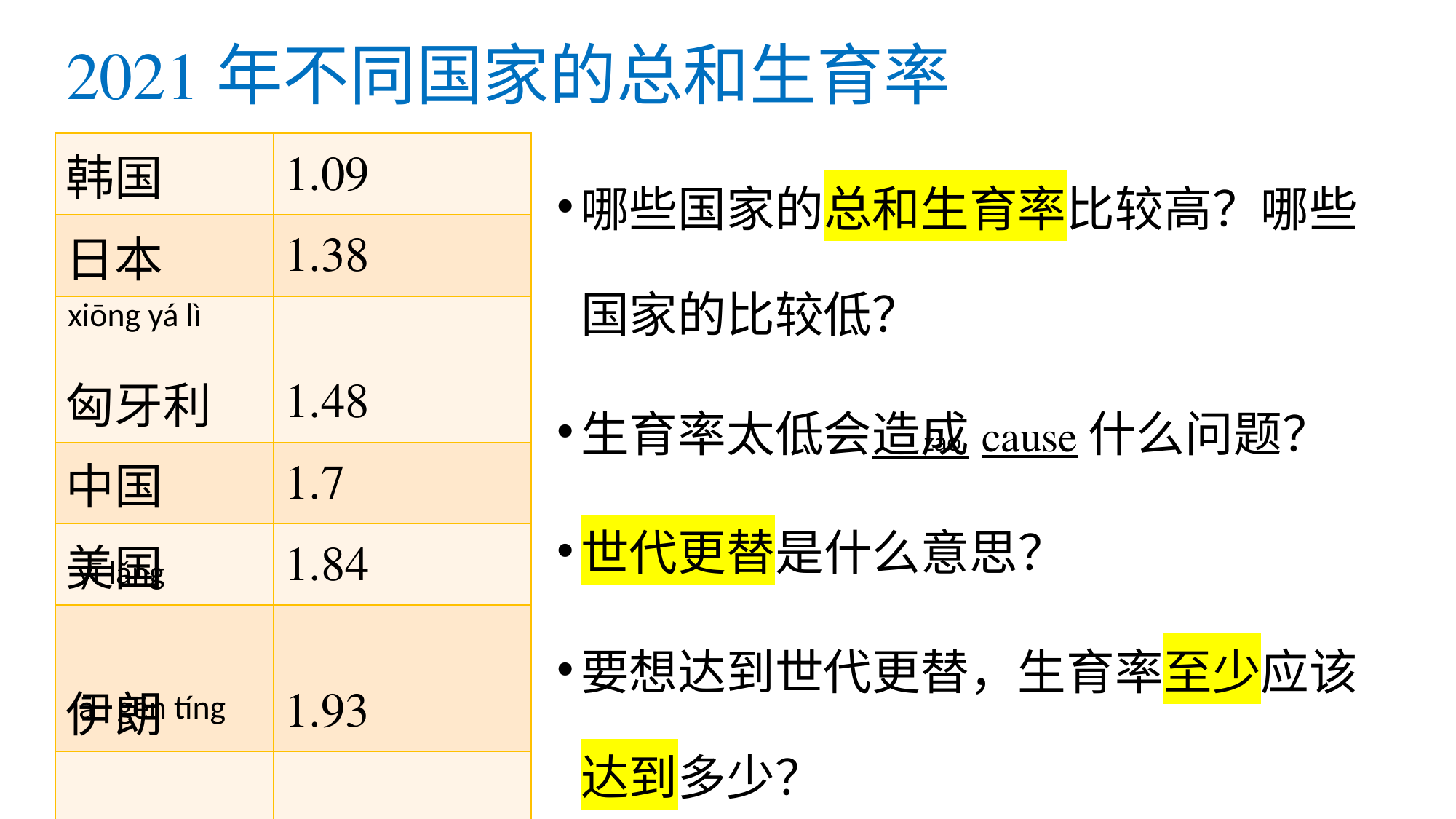

# 2021年不同国家的总和生育率
哪些国家的总和生育率比较高？哪些国家的比较低？
生育率太低会造成cause什么问题？
世代更替是什么意思？
要想达到世代更替，生育率至少应该达到多少？
| 韩国 | 1.09 |
| --- | --- |
| 日本 | 1.38 |
| 匈牙利 | 1.48 |
| 中国 | 1.7 |
| 美国 | 1.84 |
| 伊朗 | 1.93 |
| 阿根廷 | 2.2 |
xiōng yá lì
zào
yī lǎng
ā   gēn tíng